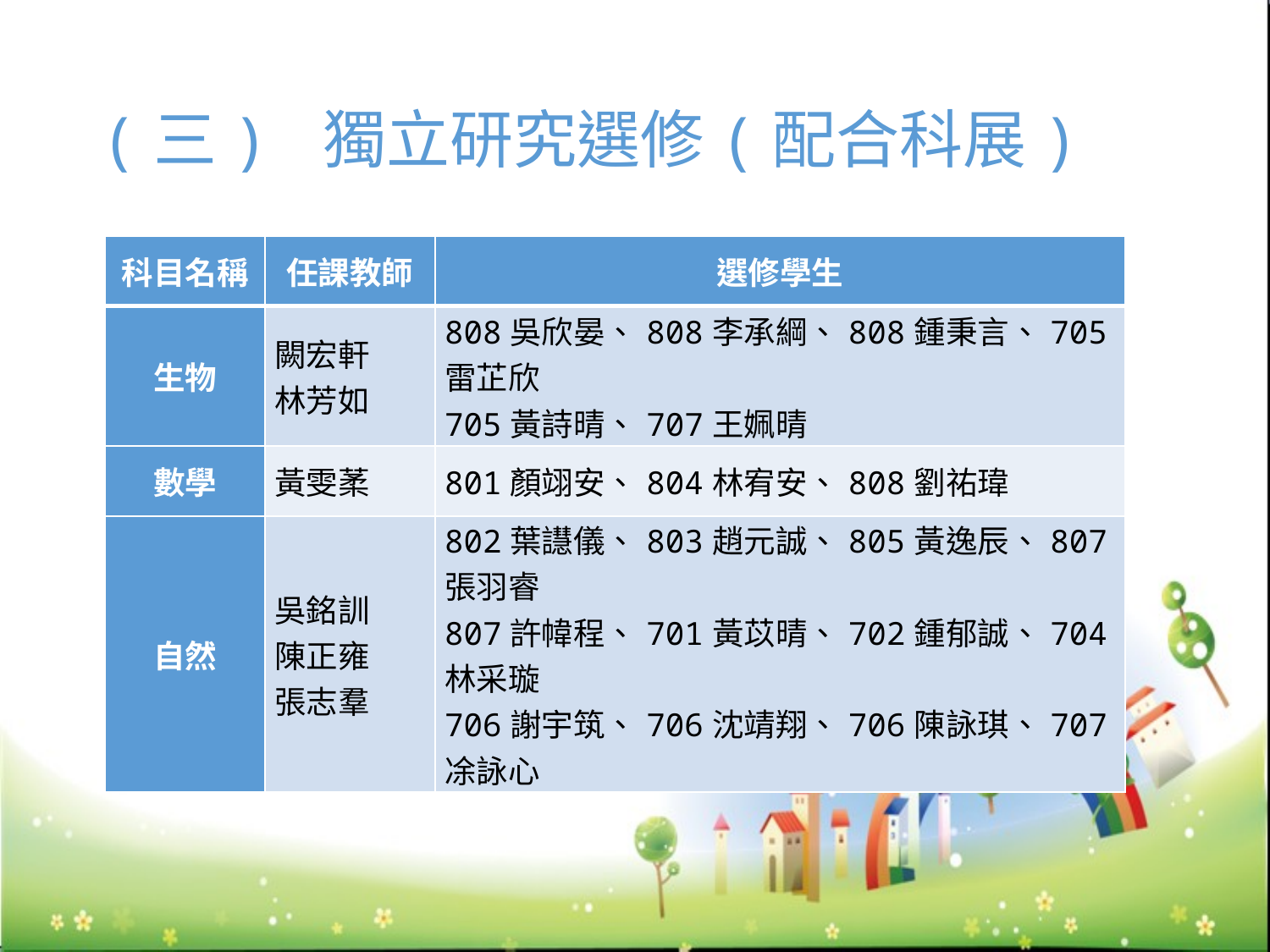

# (三) 獨立研究選修(配合科展)
| 科目名稱 | 任課教師 | 選修學生 |
| --- | --- | --- |
| 生物 | 闕宏軒 林芳如 | 808吳欣晏、808李承綱、808鍾秉言、705雷芷欣 705黃詩晴、707王姵晴 |
| 數學 | 黃雯葇 | 801顏翊安、804林宥安、808劉祐瑋 |
| 自然 | 吳銘訓 陳正雍 張志羣 | 802葉譿儀、803趙元誠、805黃逸辰、807張羽睿 807許幃程、701黃苡晴、702鍾郁誠、704林采璇 706謝宇筑、706沈靖翔、706陳詠琪、707凃詠心 |